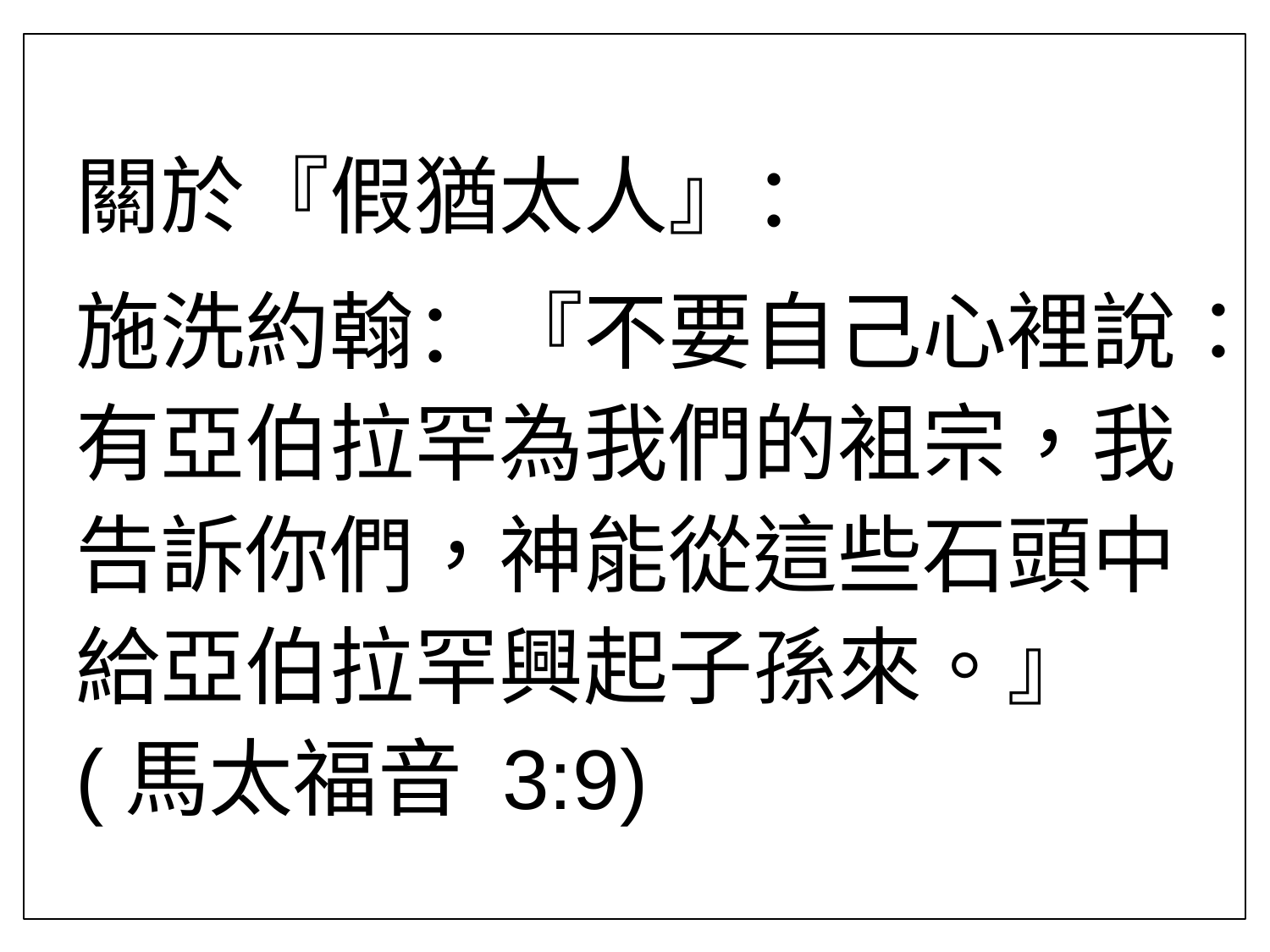

關於『假猶太人』：
施洗約翰：『不要自己心裡說：有亞伯拉罕為我們的袓宗，我告訴你們，神能從這些石頭中給亞伯拉罕興起子孫來。』(馬太福音 3:9)